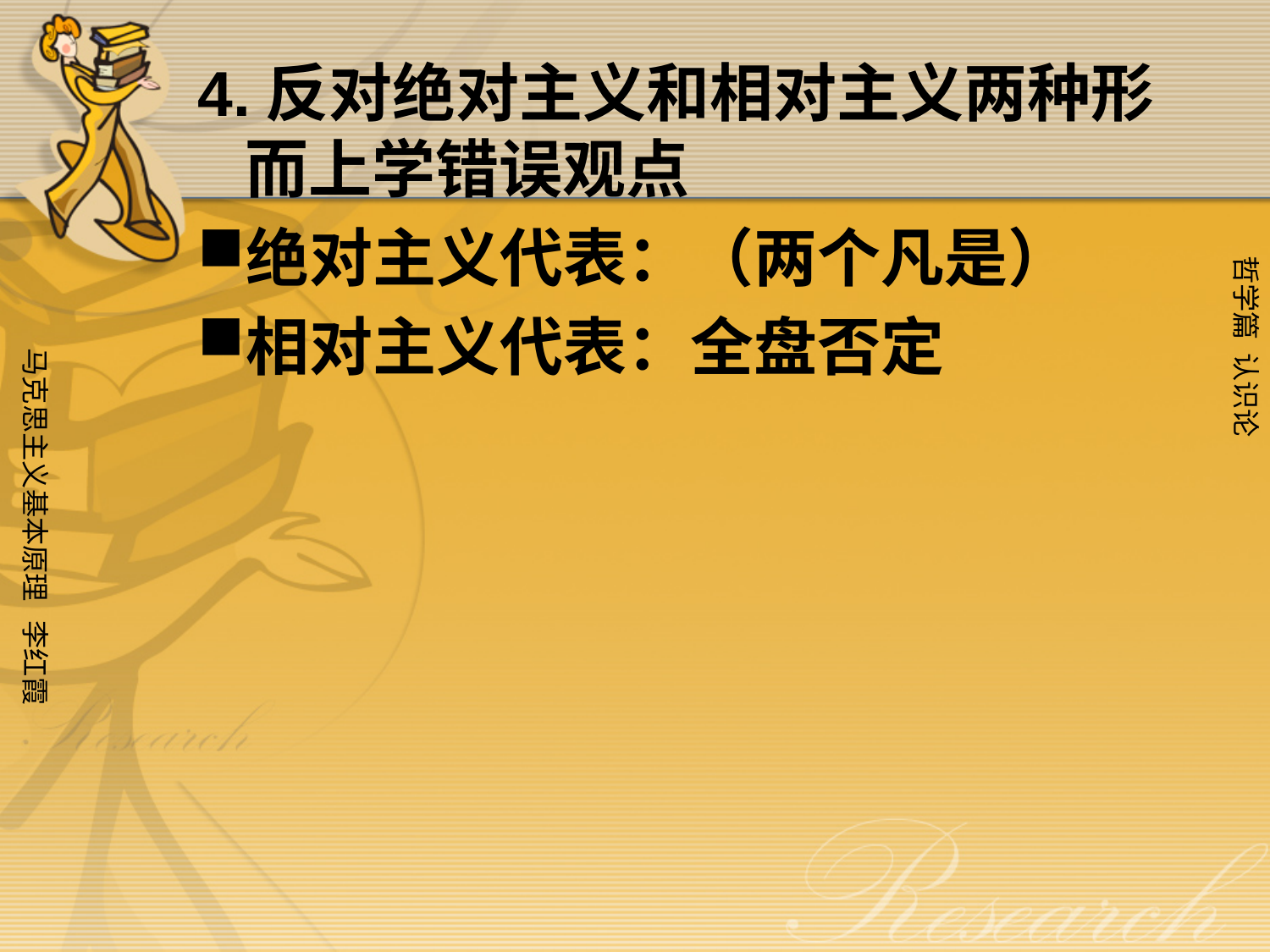

4.反对绝对主义和相对主义两种形而上学错误观点
绝对主义代表：（两个凡是）
相对主义代表：全盘否定